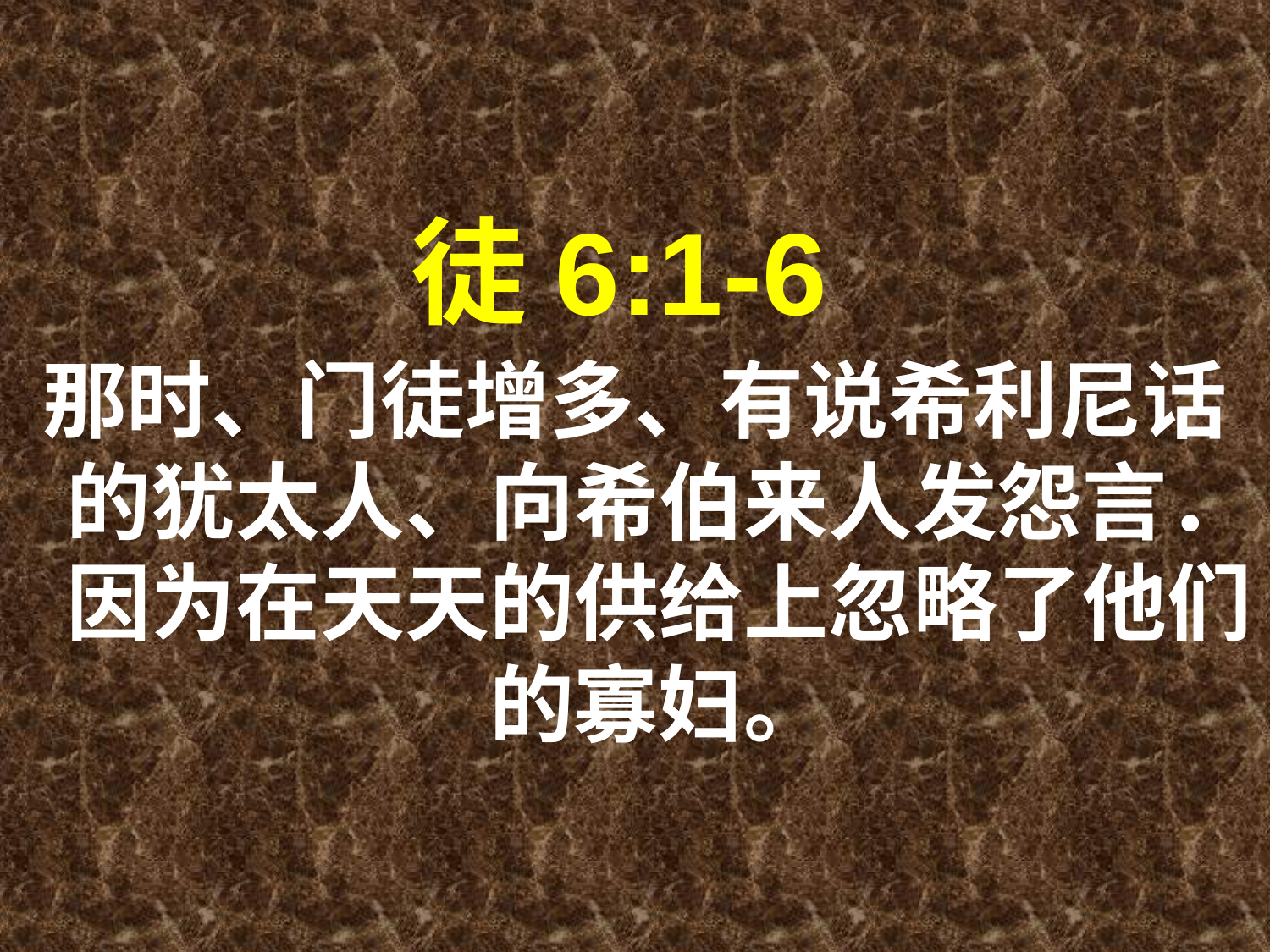

徒6:1-6
那时、门徒增多、有说希利尼话的犹太人、向希伯来人发怨言．因为在天天的供给上忽略了他们的寡妇。